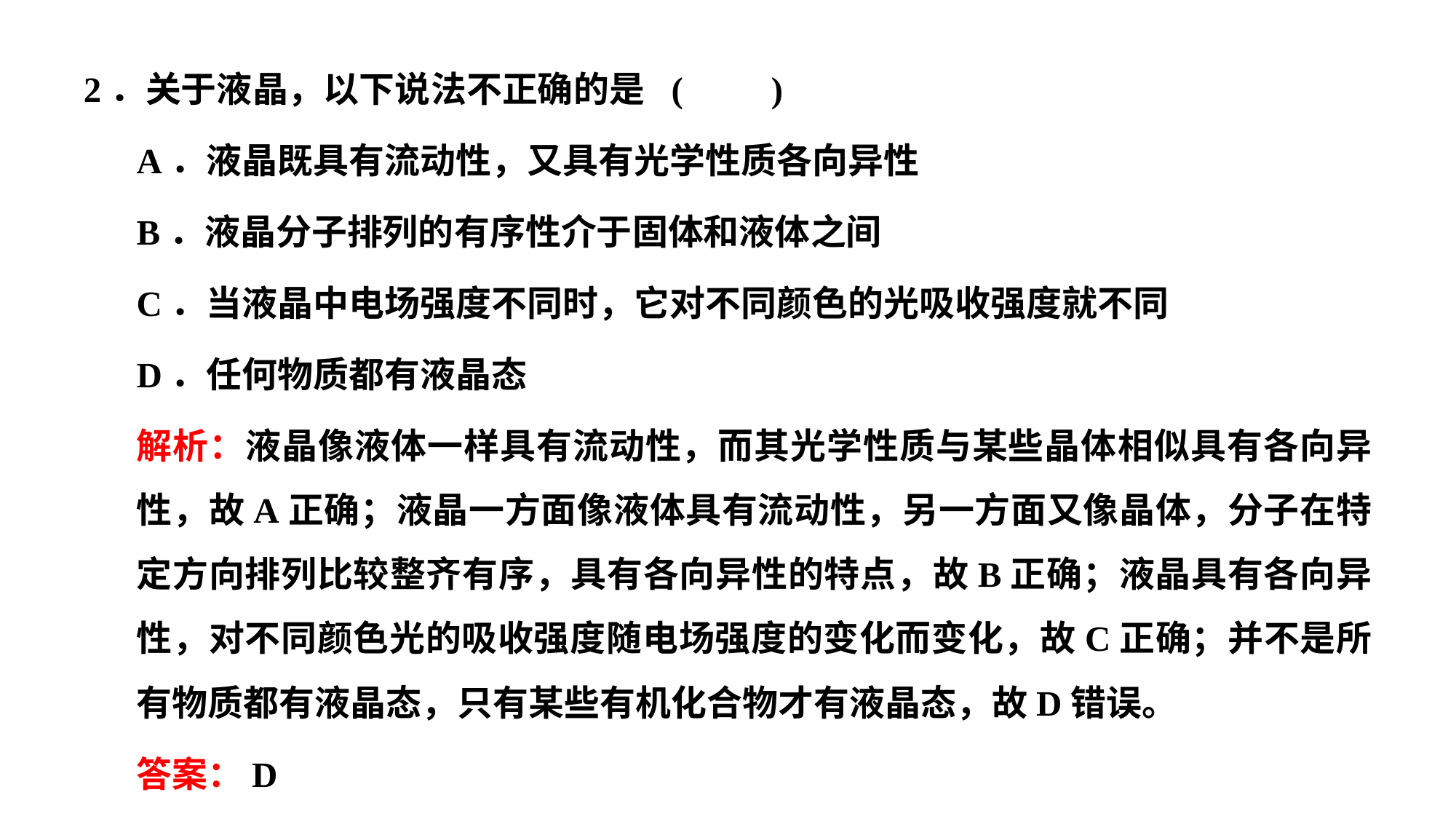

2．关于液晶，以下说法不正确的是						(　　)
A．液晶既具有流动性，又具有光学性质各向异性
B．液晶分子排列的有序性介于固体和液体之间
C．当液晶中电场强度不同时，它对不同颜色的光吸收强度就不同
D．任何物质都有液晶态
解析：液晶像液体一样具有流动性，而其光学性质与某些晶体相似具有各向异性，故A正确；液晶一方面像液体具有流动性，另一方面又像晶体，分子在特定方向排列比较整齐有序，具有各向异性的特点，故B正确；液晶具有各向异性，对不同颜色光的吸收强度随电场强度的变化而变化，故C正确；并不是所有物质都有液晶态，只有某些有机化合物才有液晶态，故D错误。
答案：D